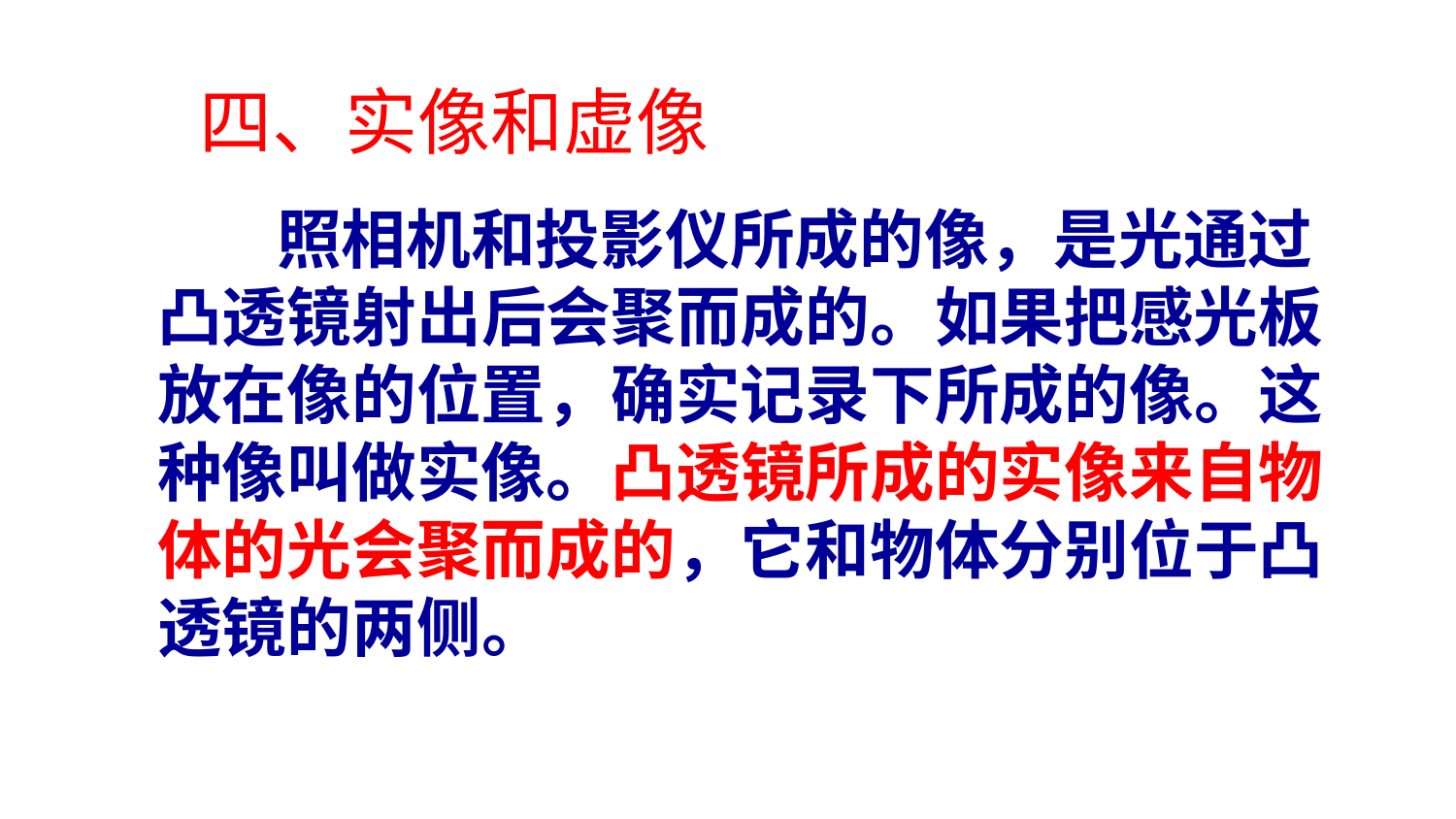

四、实像和虚像
       照相机和投影仪所成的像，是光通过凸透镜射出后会聚而成的。如果把感光板放在像的位置，确实记录下所成的像。这种像叫做实像。凸透镜所成的实像来自物体的光会聚而成的，它和物体分别位于凸透镜的两侧。